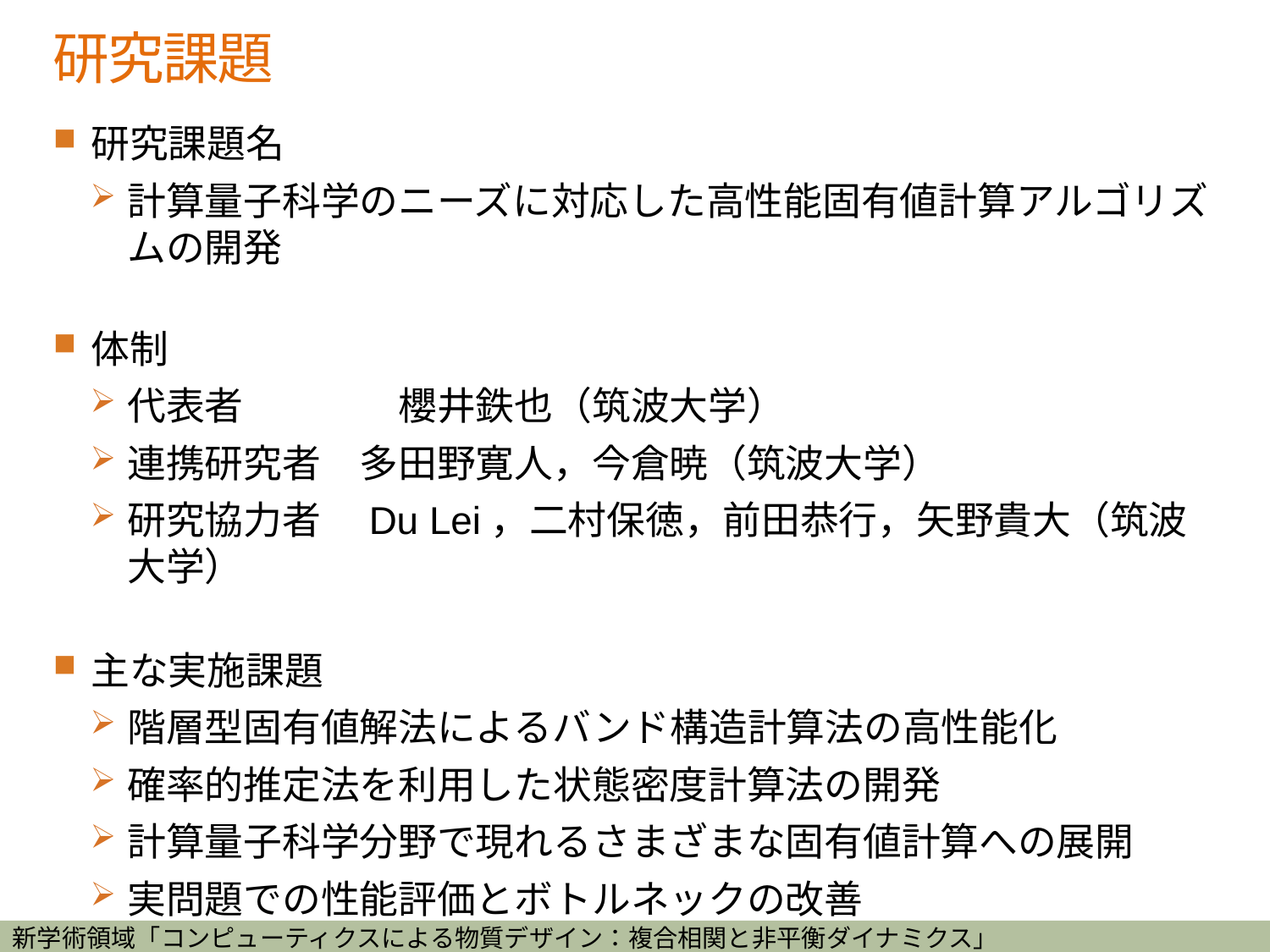

# 研究課題
研究課題名
計算量子科学のニーズに対応した高性能固有値計算アルゴリズムの開発
体制
代表者　　　　櫻井鉄也（筑波大学）
連携研究者　多田野寛人，今倉暁（筑波大学）
研究協力者　Du Lei，二村保徳，前田恭行，矢野貴大（筑波大学）
主な実施課題
階層型固有値解法によるバンド構造計算法の高性能化
確率的推定法を利用した状態密度計算法の開発
計算量子科学分野で現れるさまざまな固有値計算への展開
実問題での性能評価とボトルネックの改善